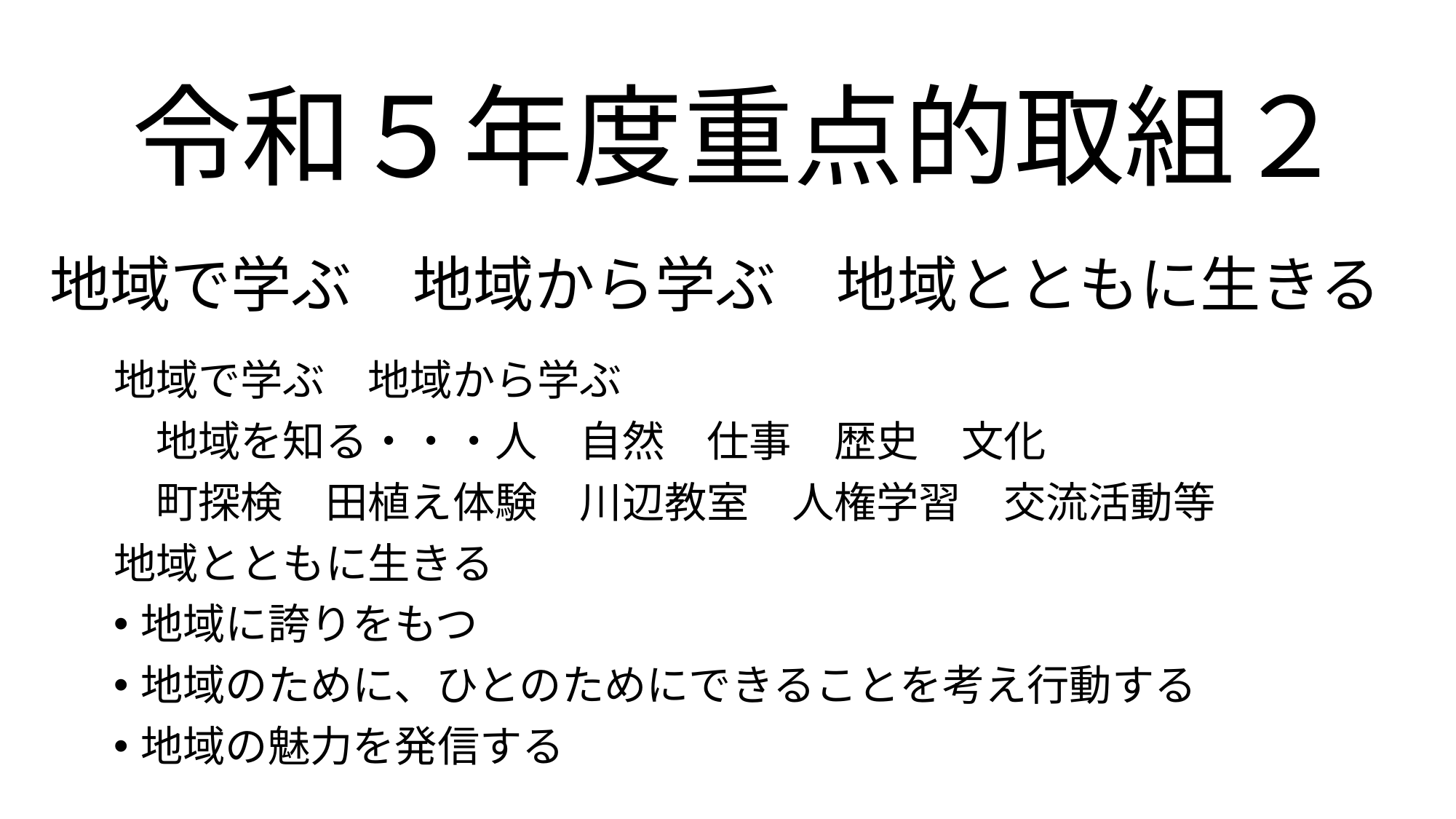

令和５年度重点的取組２
# 地域で学ぶ　地域から学ぶ　地域とともに生きる
地域で学ぶ　地域から学ぶ
　地域を知る・・・人　自然　仕事　歴史　文化
　町探検　田植え体験　川辺教室　人権学習　交流活動等
地域とともに生きる
地域に誇りをもつ
地域のために、ひとのためにできることを考え行動する
地域の魅力を発信する